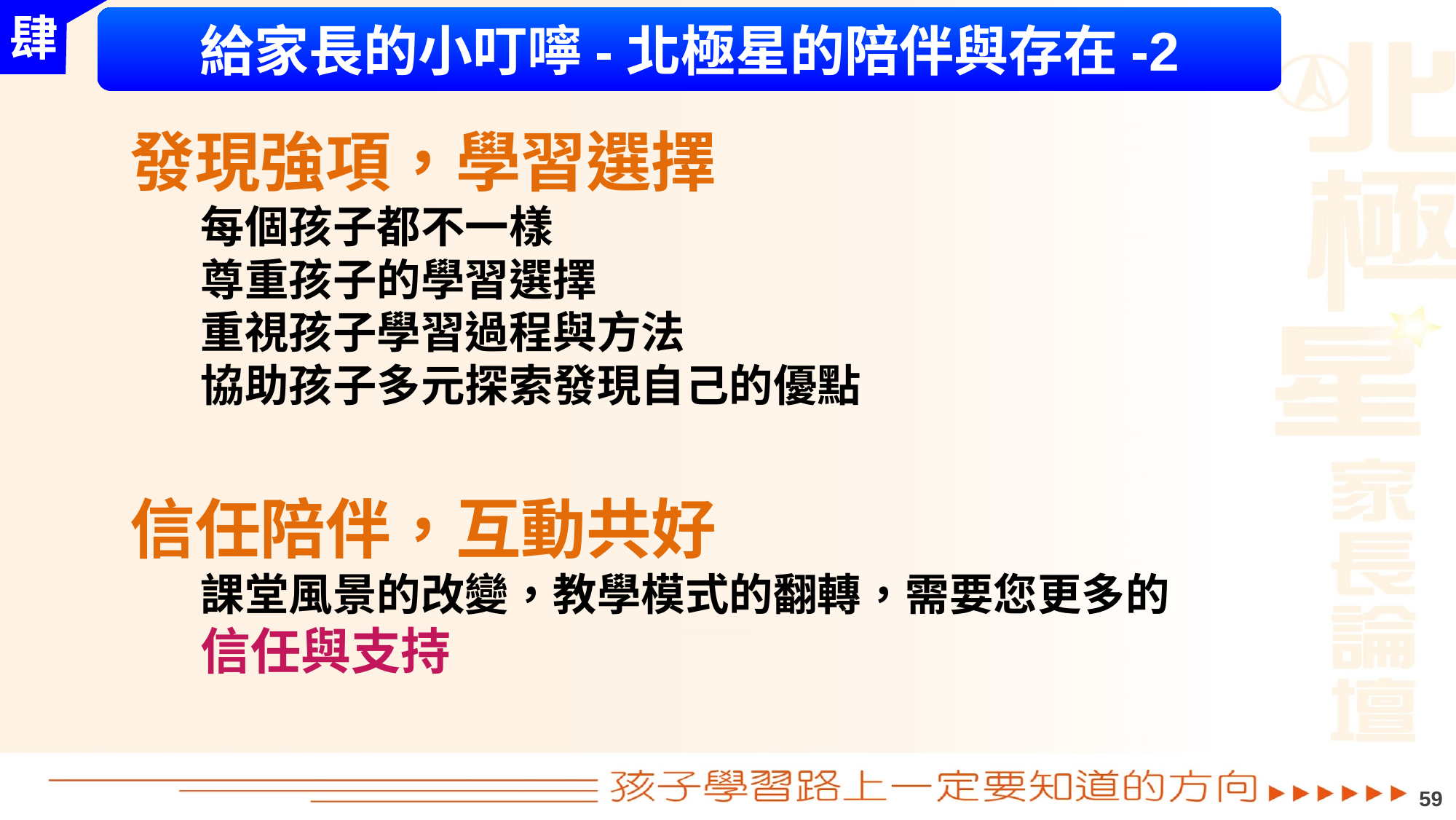

給家長的小叮嚀-北極星的陪伴與存在-2
發現強項，學習選擇
      每個孩子都不一樣
      尊重孩子的學習選擇
      重視孩子學習過程與方法
      協助孩子多元探索發現自己的優點

信任陪伴，互動共好
      課堂風景的改變，教學模式的翻轉，需要您更多的
      信任與支持
59